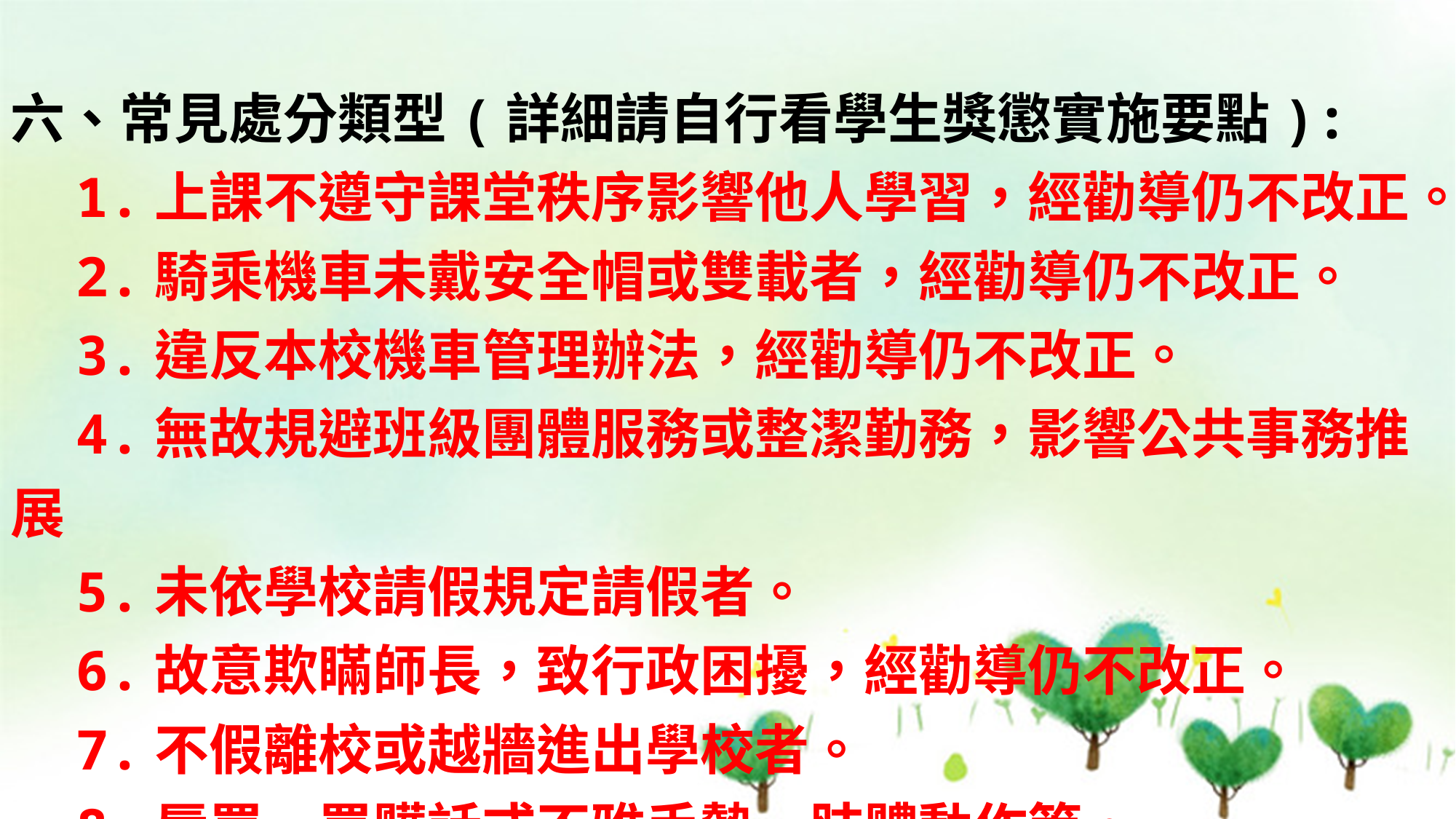

六、常見處分類型(詳細請自行看學生獎懲實施要點):
  1.上課不遵守課堂秩序影響他人學習，經勸導仍不改正。
  2.騎乘機車未戴安全帽或雙載者，經勸導仍不改正。
  3.違反本校機車管理辦法，經勸導仍不改正。
  4.無故規避班級團體服務或整潔勤務，影響公共事務推展
  5.未依學校請假規定請假者。
  6.故意欺瞞師長，致行政困擾，經勸導仍不改正。
  7.不假離校或越牆進出學校者。
  8.辱罵、罵髒話或不雅手勢、肢體動作等。